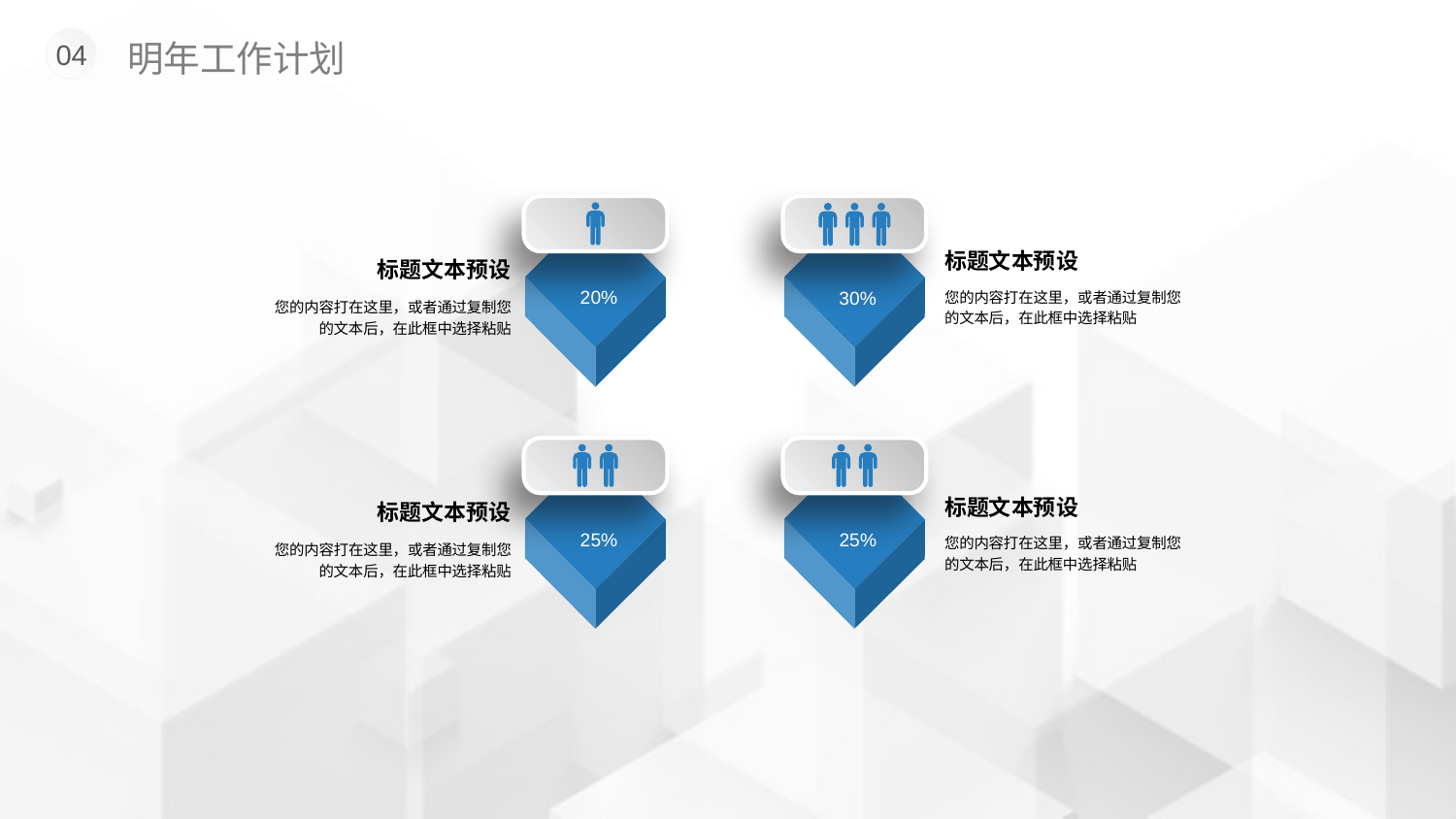

明年工作计划
04

20%

30%
标题文本预设
您的内容打在这里，或者通过复制您的文本后，在此框中选择粘贴
标题文本预设
您的内容打在这里，或者通过复制您的文本后，在此框中选择粘贴

25%

25%
标题文本预设
您的内容打在这里，或者通过复制您的文本后，在此框中选择粘贴
标题文本预设
您的内容打在这里，或者通过复制您的文本后，在此框中选择粘贴